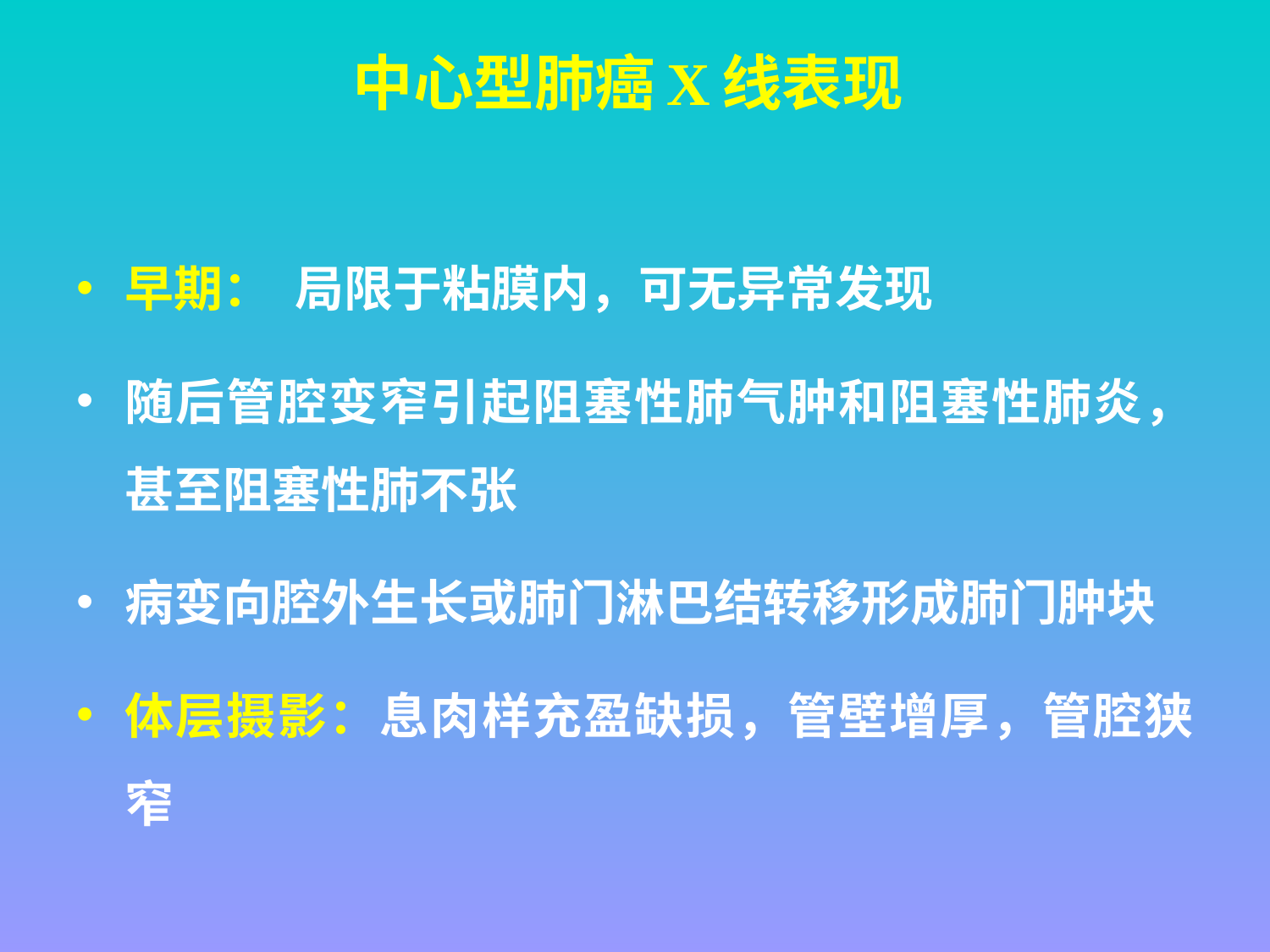

# 中心型肺癌X线表现
早期：  局限于粘膜内，可无异常发现
随后管腔变窄引起阻塞性肺气肿和阻塞性肺炎，甚至阻塞性肺不张
病变向腔外生长或肺门淋巴结转移形成肺门肿块
体层摄影：息肉样充盈缺损，管壁增厚，管腔狭窄